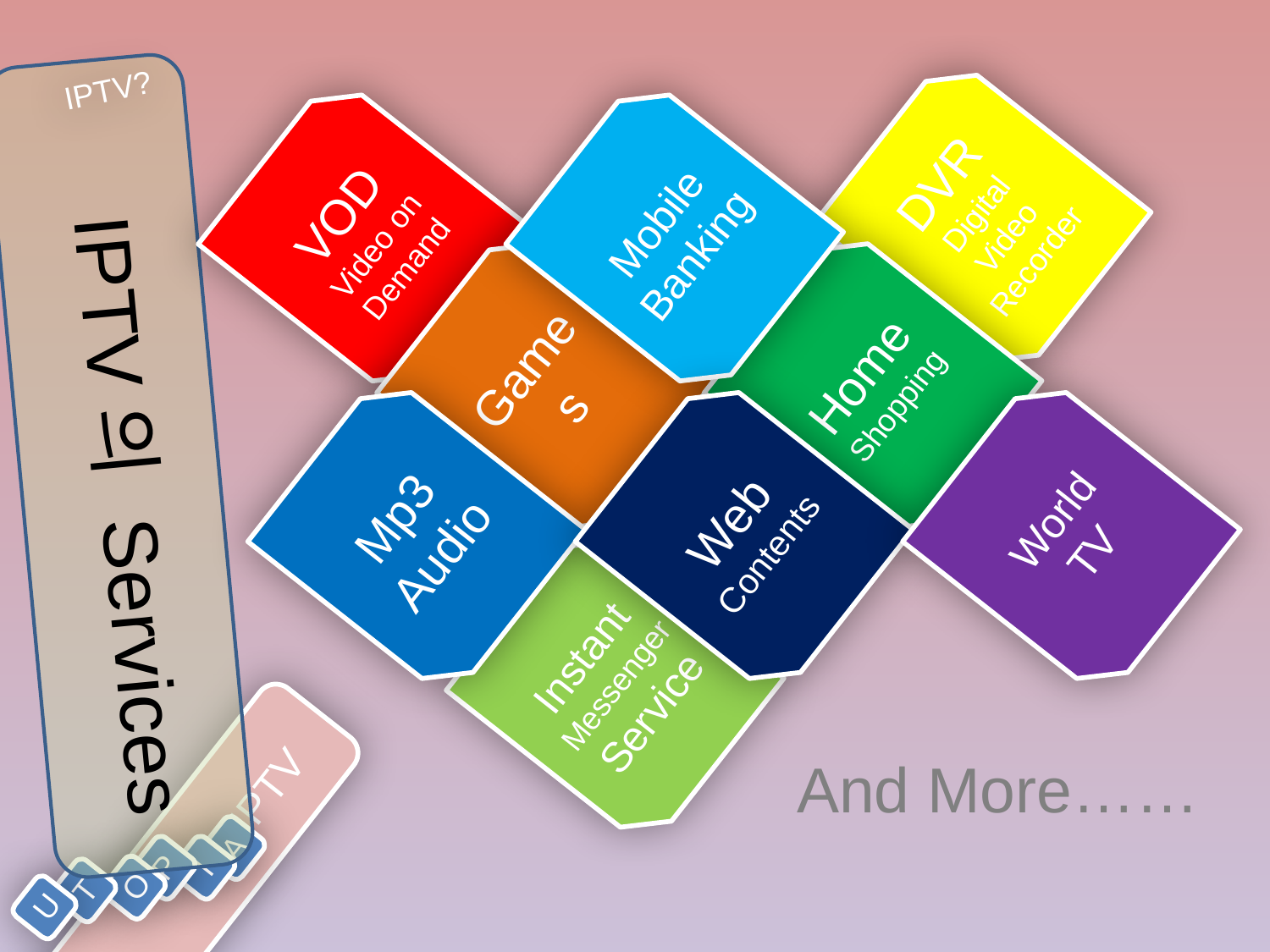

IPTV?
DVR
Digital Video Recorder
VOD
Video on Demand
Mobile
Banking
IPTV의 Services
Games
Home Shopping
Mp3
Audio
Web
Contents
World
TV
Instant Messenger Service
And More……